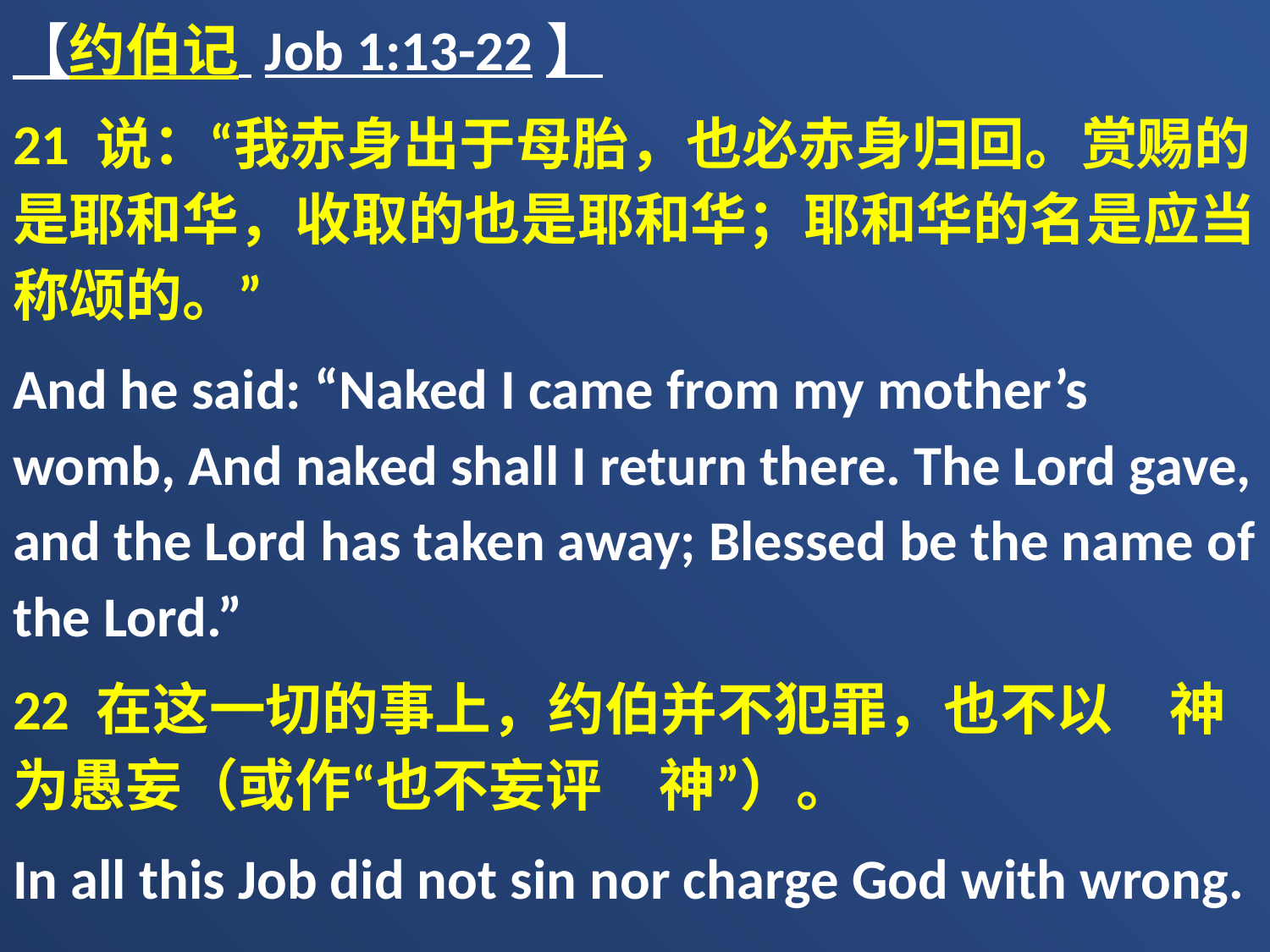

【约伯记 Job 1:13-22】
21 说：“我赤身出于母胎，也必赤身归回。赏赐的是耶和华，收取的也是耶和华；耶和华的名是应当称颂的。”
And he said: “Naked I came from my mother’s womb, And naked shall I return there. The Lord gave, and the Lord has taken away; Blessed be the name of the Lord.”
22 在这一切的事上，约伯并不犯罪，也不以　神为愚妄（或作“也不妄评　神”）。
In all this Job did not sin nor charge God with wrong.